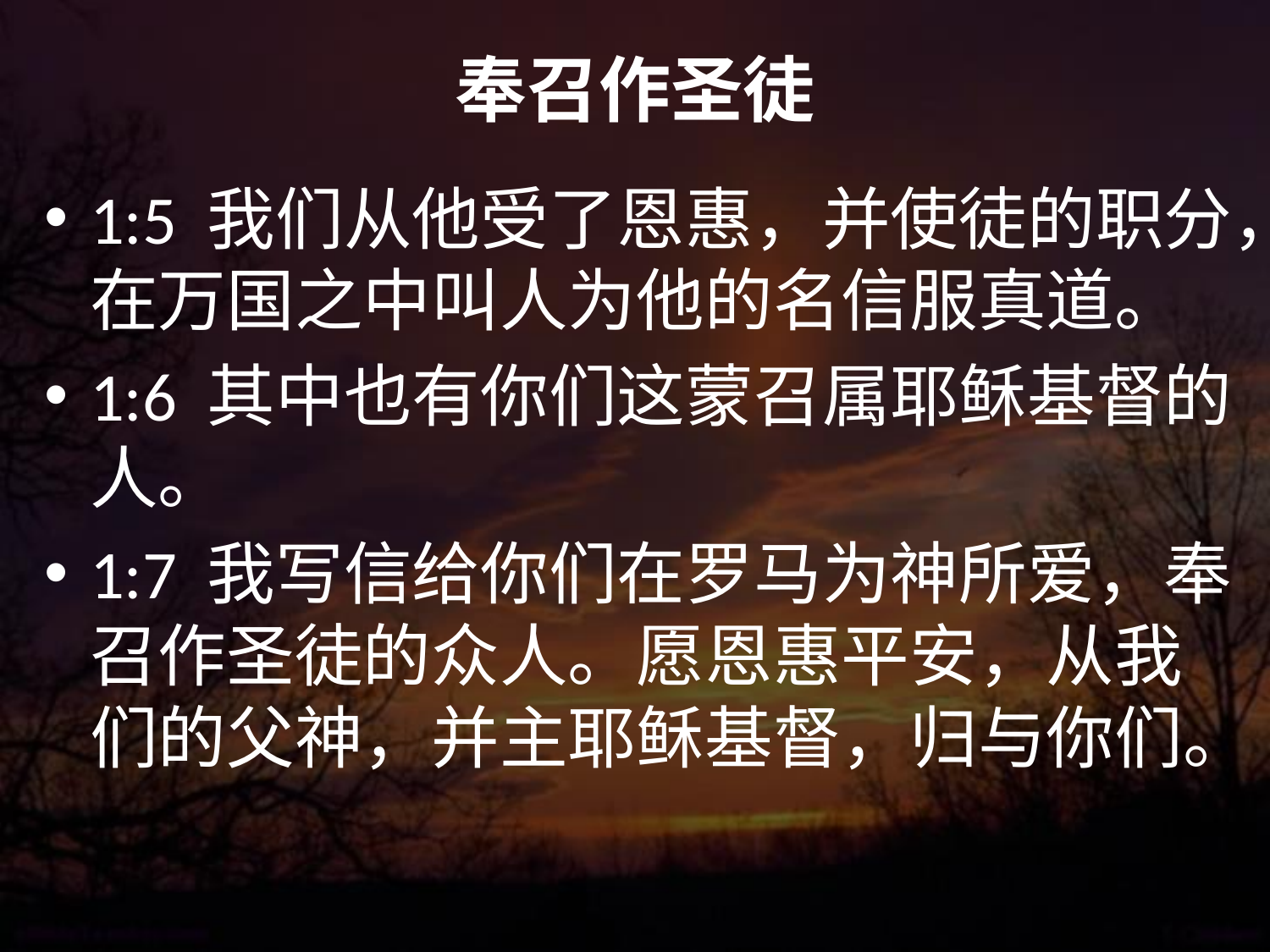

# 奉召作圣徒
1:5 我们从他受了恩惠，并使徒的职分，在万国之中叫人为他的名信服真道。
1:6 其中也有你们这蒙召属耶稣基督的人。
1:7 我写信给你们在罗马为神所爱，奉召作圣徒的众人。愿恩惠平安，从我们的父神，并主耶稣基督，归与你们。